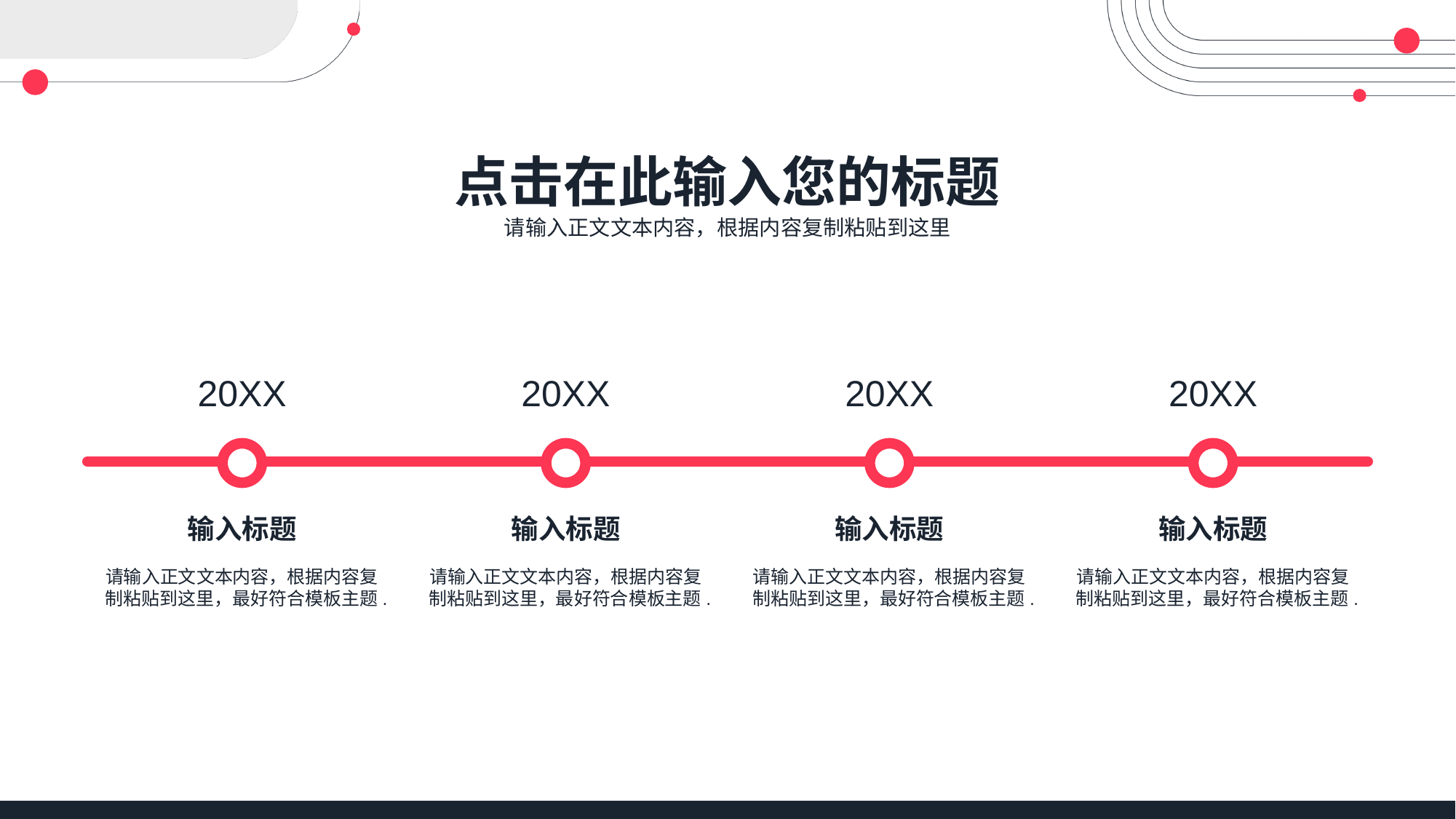

点击在此输入您的标题
请输入正文文本内容，根据内容复制粘贴到这里
20XX
20XX
20XX
20XX

输入标题
输入标题
输入标题
输入标题
请输入正文文本内容，根据内容复制粘贴到这里，最好符合模板主题.
请输入正文文本内容，根据内容复制粘贴到这里，最好符合模板主题.
请输入正文文本内容，根据内容复制粘贴到这里，最好符合模板主题.
请输入正文文本内容，根据内容复制粘贴到这里，最好符合模板主题.